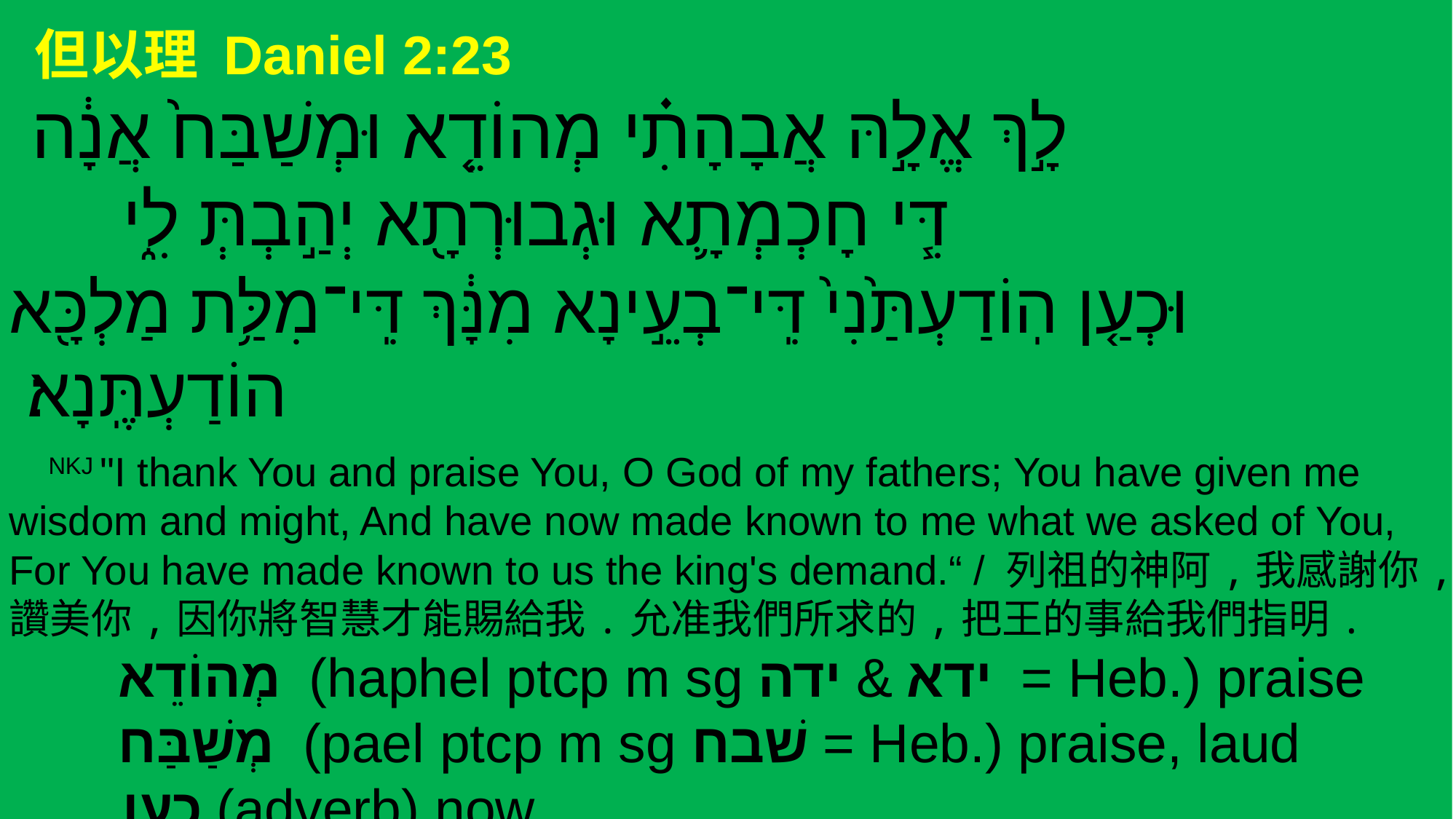

但以理 Daniel 2:23
  ‎לָ֣ךְ אֱלָ֣הּ אֲבָהָתִ֗י מְהוֹדֵ֤א וּמְשַׁבַּח֙ אֲנָ֔ה
      דִּ֧י חָכְמְתָ֛א וּגְבוּרְתָ֖א יְהַ֣בְתְּ לִ֑י
 וּכְעַ֤ן הֽוֹדַעְתַּ֙נִי֙ דִּֽי־בְעֵ֣ינָא מִנָּ֔ךְ דִּֽי־מִלַּ֥ת מַלְכָּ֖א הוֹדַעְתֶּֽנָא׃

      NKJ "I thank You and praise You, O God of my fathers; You have given me wisdom and might, And have now made known to me what we asked of You, For You have made known to us the king's demand.“ / 列祖的神阿,我感謝你,讚美你,因你將智慧才能賜給我.允准我們所求的,把王的事給我們指明.
	מְהוֹדֵא  (haphel ptcp m sg ידא & ידה  = Heb.) praise
	מְשַׁבַּח  (pael ptcp m sg שׁבח = Heb.) praise, laud
        כְעַן (adverb) now